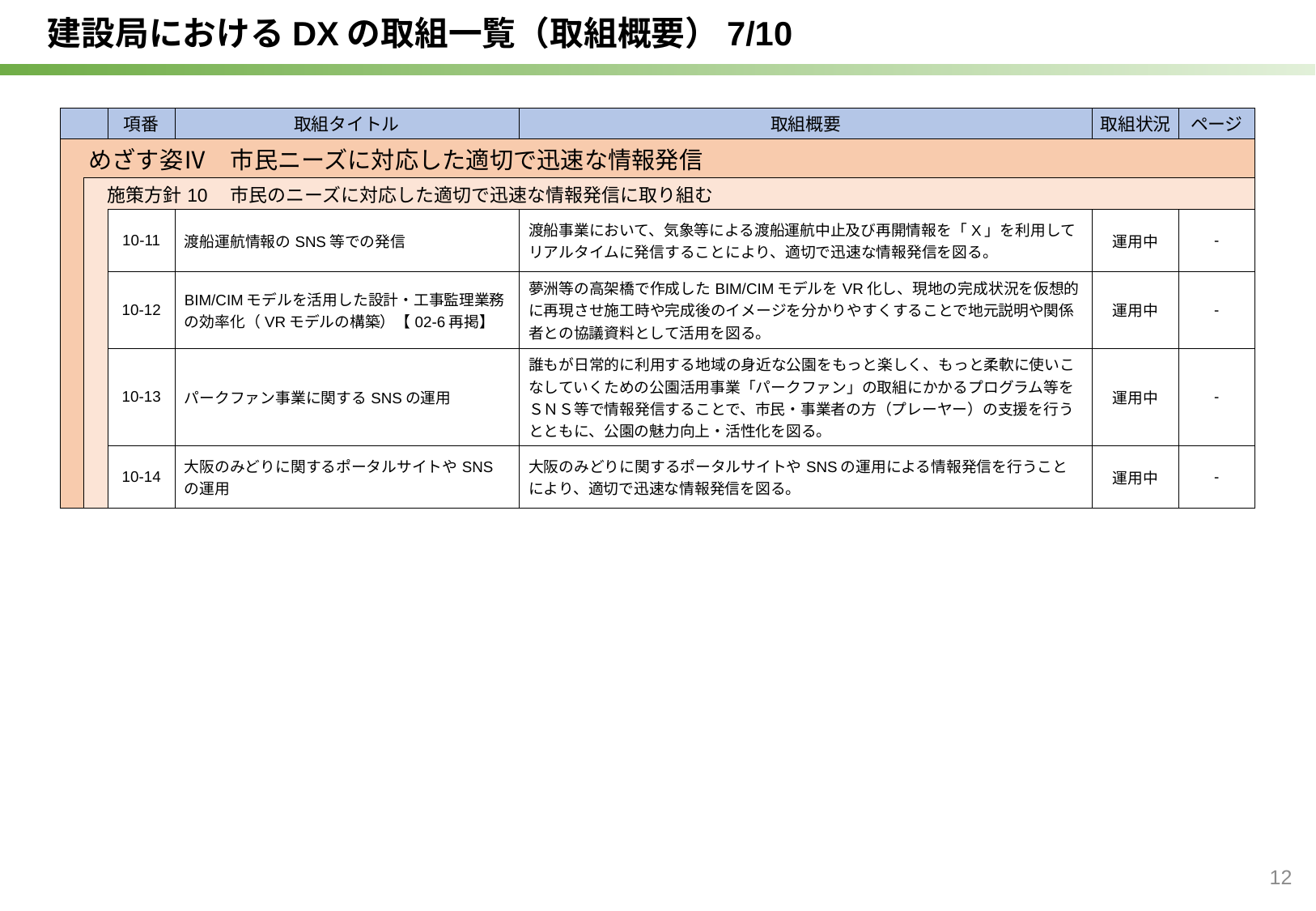

建設局におけるDXの取組一覧（取組概要）7/10
|  |  | 項番 | 取組タイトル | 取組概要 | 取組状況 | ページ |
| --- | --- | --- | --- | --- | --- | --- |
| めざす姿Ⅳ　市民ニーズに対応した適切で迅速な情報発信 |  |  |  |  |  |  |
|  | 施策方針10　市民のニーズに対応した適切で迅速な情報発信に取り組む |  |  |  |  |  |
|  |  | 10-11 | 渡船運航情報のSNS等での発信 | 渡船事業において、気象等による渡船運航中止及び再開情報を「X」を利用してリアルタイムに発信することにより、適切で迅速な情報発信を図る。 | 運用中 | - |
|  |  | 10-12 | BIM/CIMモデルを活用した設計・工事監理業務の効率化（VRモデルの構築）【02-6再掲】 | 夢洲等の高架橋で作成したBIM/CIMモデルをVR化し、現地の完成状況を仮想的に再現させ施工時や完成後のイメージを分かりやすくすることで地元説明や関係者との協議資料として活用を図る。 | 運用中 | - |
|  |  | 10-13 | パークファン事業に関するSNSの運用 | 誰もが日常的に利用する地域の身近な公園をもっと楽しく、もっと柔軟に使いこなしていくための公園活用事業「パークファン」の取組にかかるプログラム等をＳＮＳ等で情報発信することで、市民・事業者の方（プレーヤー）の支援を行うとともに、公園の魅力向上・活性化を図る。 | 運用中 | - |
|  |  | 10-14 | 大阪のみどりに関するポータルサイトやSNSの運用 | 大阪のみどりに関するポータルサイトやSNSの運用による情報発信を行うことにより、適切で迅速な情報発信を図る。 | 運用中 | - |
12